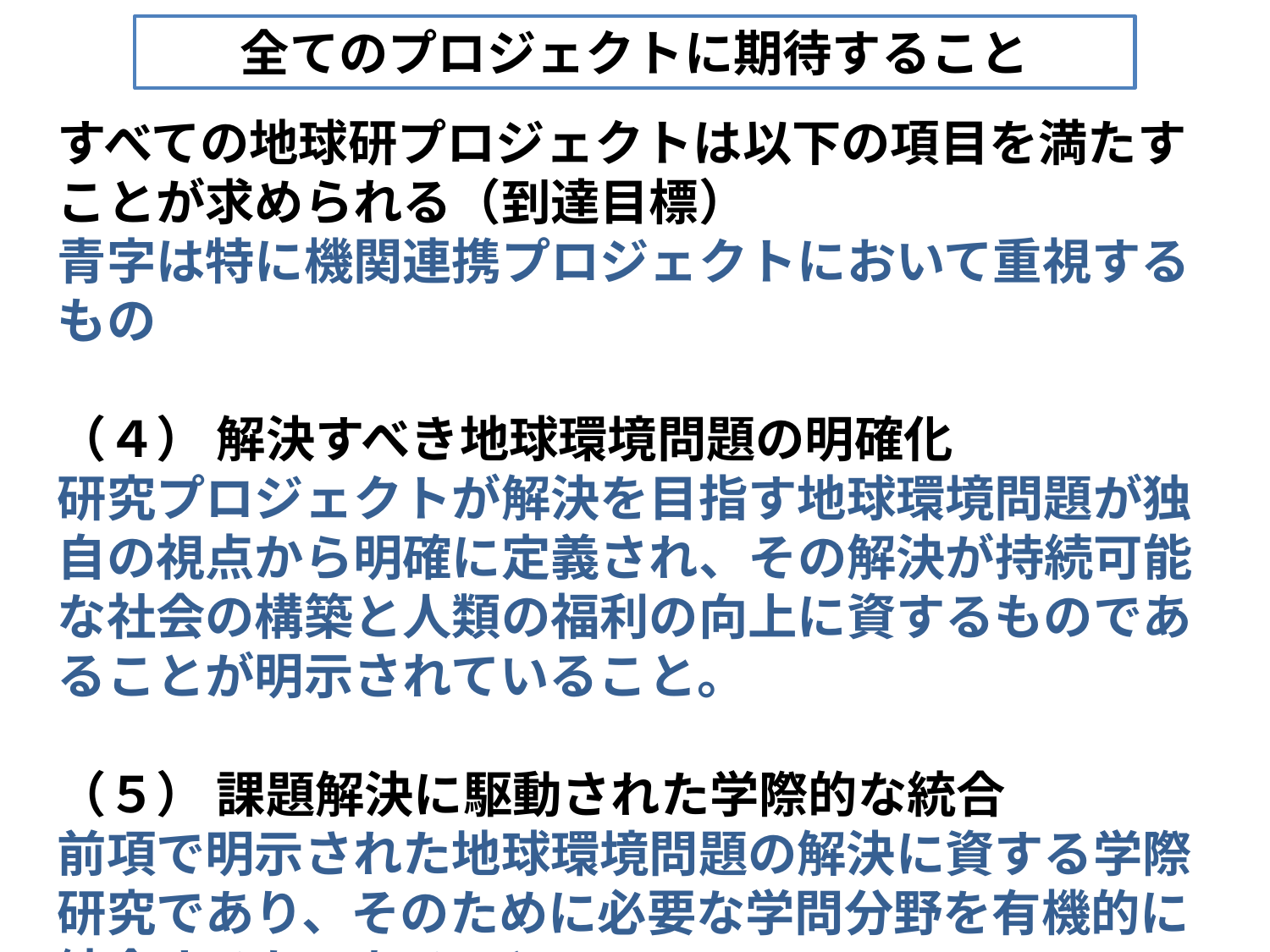

全てのプロジェクトに期待すること
すべての地球研プロジェクトは以下の項目を満たすことが求められる（到達目標）
青字は特に機関連携プロジェクトにおいて重視するもの

（４） 解決すべき地球環境問題の明確化
研究プロジェクトが解決を目指す地球環境問題が独自の視点から明確に定義され、その解決が持続可能な社会の構築と人類の福利の向上に資するものであることが明示されていること。

（５） 課題解決に駆動された学際的な統合
前項で明示された地球環境問題の解決に資する学際研究であり、そのために必要な学問分野を有機的に統合するものあること。